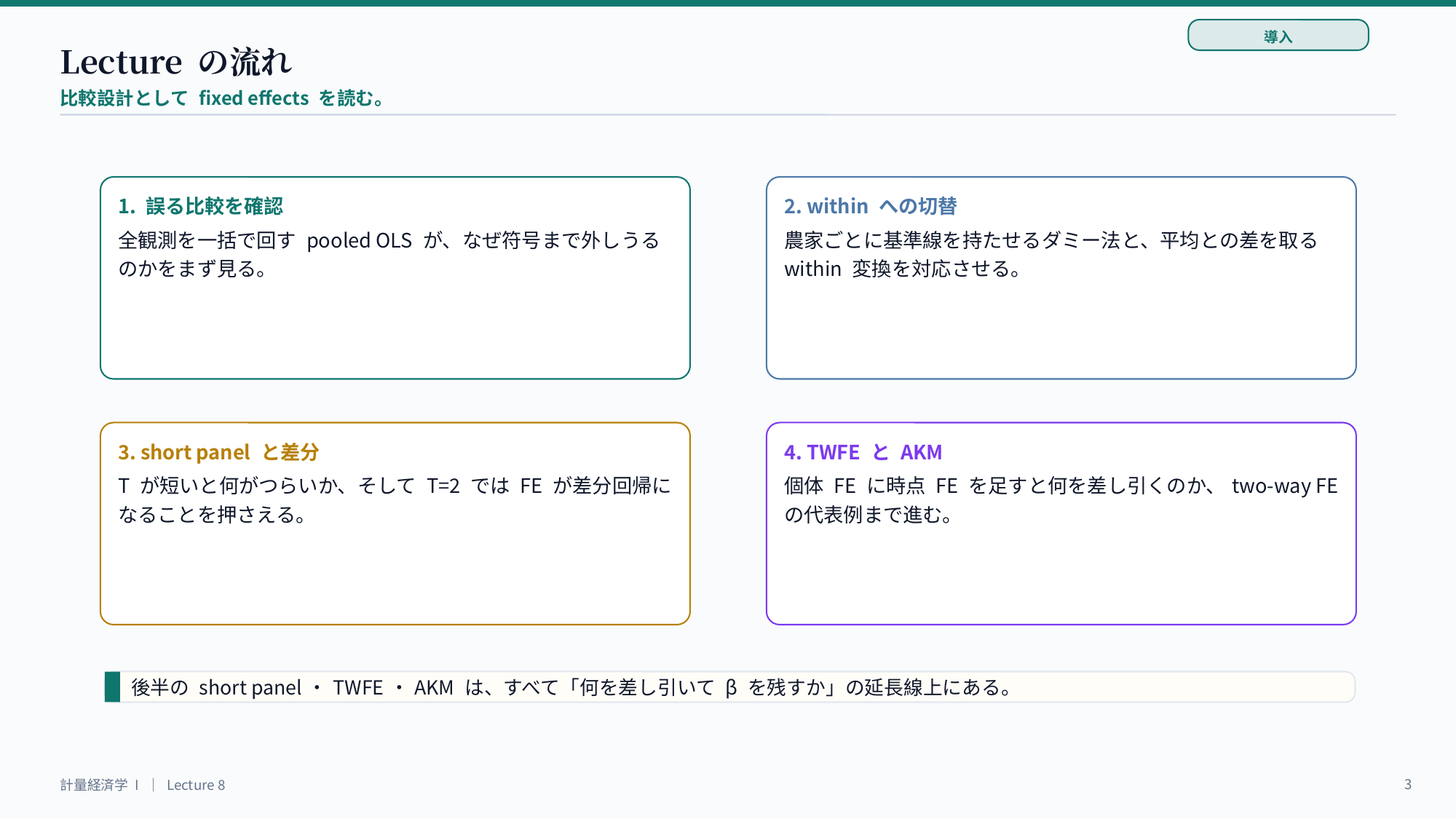

導入
Lecture の流れ
比較設計として fixed effects を読む。

1. 誤る比較を確認
2. within への切替
全観測を一括で回す pooled OLS が、なぜ符号まで外しうるのかをまず見る。
農家ごとに基準線を持たせるダミー法と、平均との差を取る within 変換を対応させる。

3. short panel と差分
4. TWFE と AKM
T が短いと何がつらいか、そして T=2 では FE が差分回帰になることを押さえる。
個体 FE に時点 FE を足すと何を差し引くのか、two-way FE の代表例まで進む。

後半の short panel・TWFE・AKM は、すべて「何を差し引いて β を残すか」の延長線上にある。
3
計量経済学 I ｜ Lecture 8